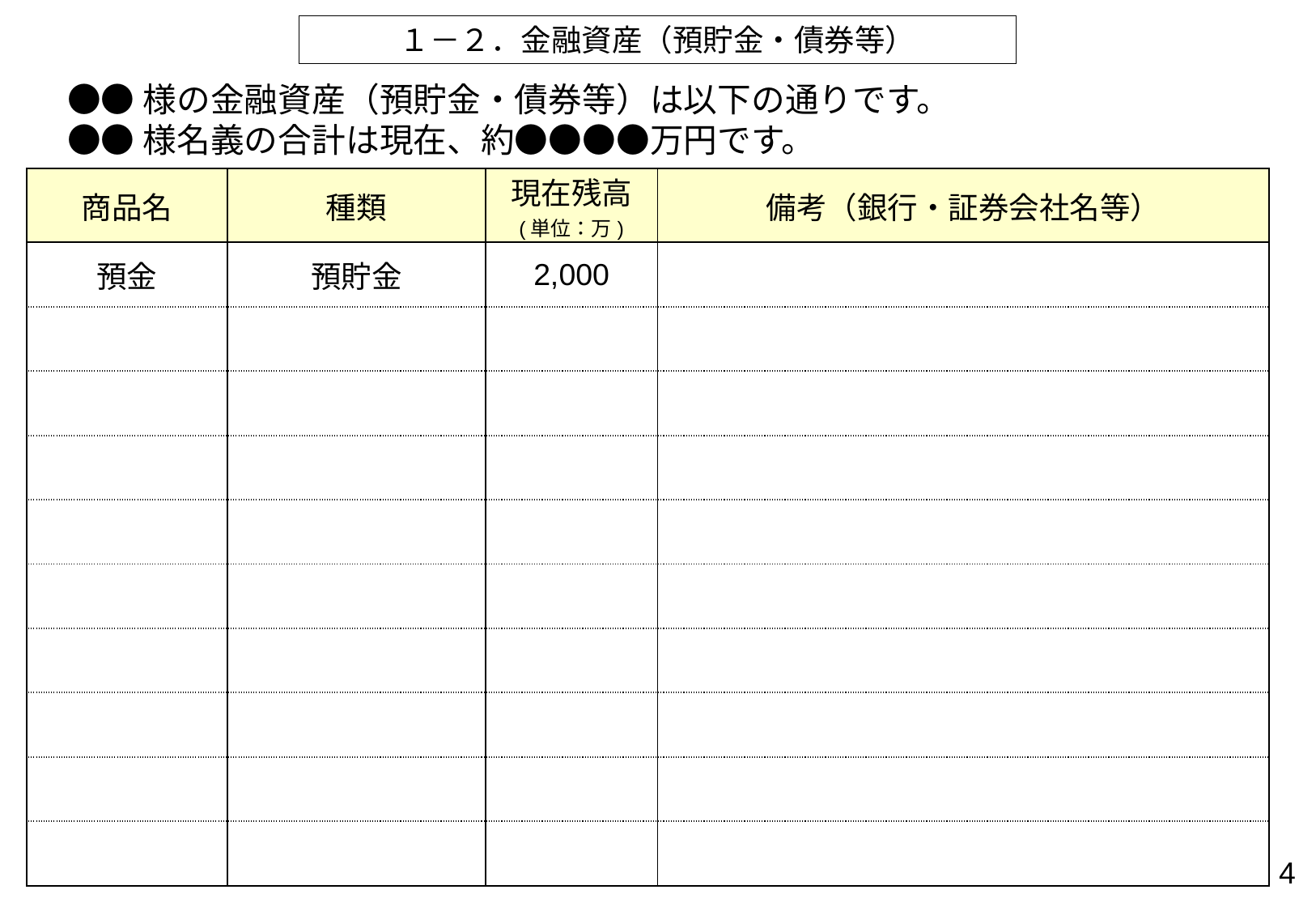

１－２．金融資産（預貯金・債券等）
●●様の金融資産（預貯金・債券等）は以下の通りです。
●●様名義の合計は現在、約●●●●万円です。
| 商品名 | 種類 | 現在残高 (単位：万) | 備考（銀行・証券会社名等） |
| --- | --- | --- | --- |
| 預金 | 預貯金 | 2,000 |  |
|  |  |  |  |
|  |  |  |  |
|  |  |  |  |
|  |  |  |  |
|  |  |  |  |
|  |  |  |  |
|  |  |  |  |
|  |  |  |  |
|  |  |  |  |
4